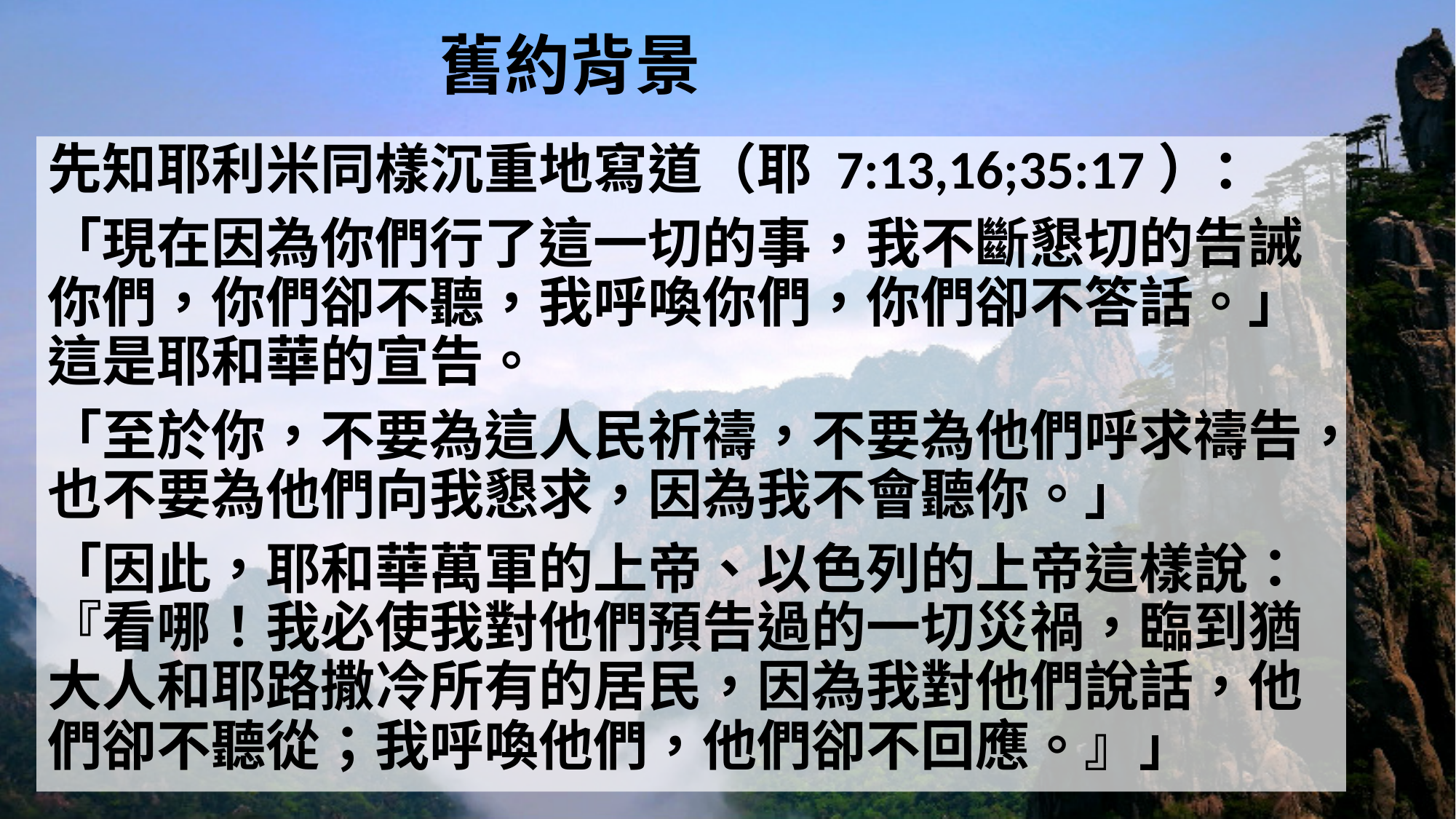

# 舊約背景
先知耶利米同樣沉重地寫道（耶 7:13,16;35:17）：
「現在因為你們行了這一切的事，我不斷懇切的告誡你們，你們卻不聽，我呼喚你們，你們卻不答話。」 這是耶和華的宣告。
「至於你，不要為這人民祈禱，不要為他們呼求禱告，也不要為他們向我懇求，因為我不會聽你。」
「因此，耶和華萬軍的上帝、以色列的上帝這樣說：『看哪！我必使我對他們預告過的一切災禍，臨到猶大人和耶路撒冷所有的居民，因為我對他們說話，他們卻不聽從；我呼喚他們，他們卻不回應。』」